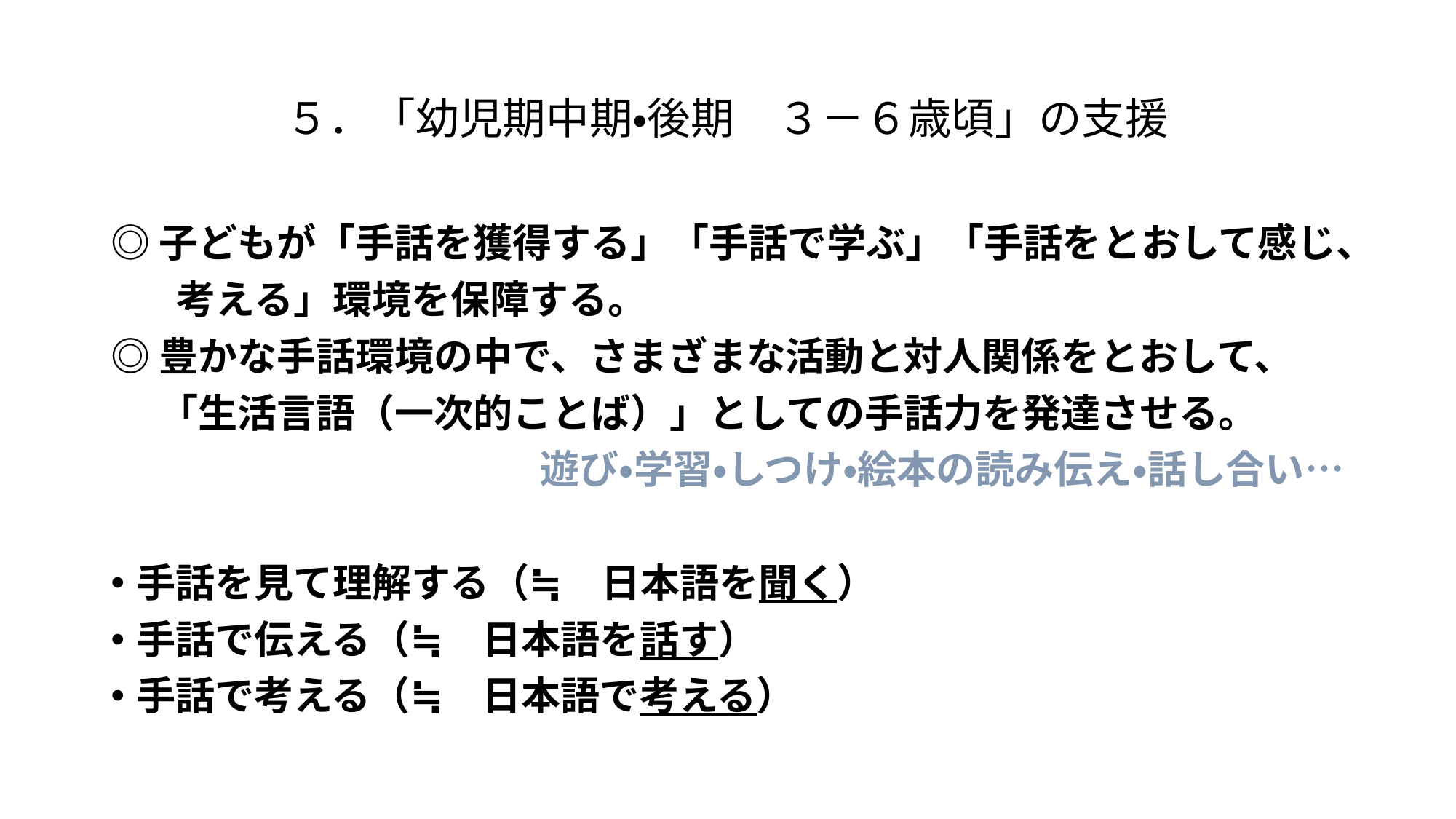

# ５．「幼児期中期・後期　３－６歳頃」の支援
◎子どもが「手話を獲得する」「手話で学ぶ」「手話をとおして感じ、
 　 考える」環境を保障する。
◎豊かな手話環境の中で、さまざまな活動と対人関係をとおして、
　 「生活言語（一次的ことば）」としての手話力を発達させる。
遊び・学習・しつけ・絵本の読み伝え・話し合い…

手話を見て理解する（≒　日本語を聞く）
手話で伝える（≒　日本語を話す）
手話で考える（≒　日本語で考える）